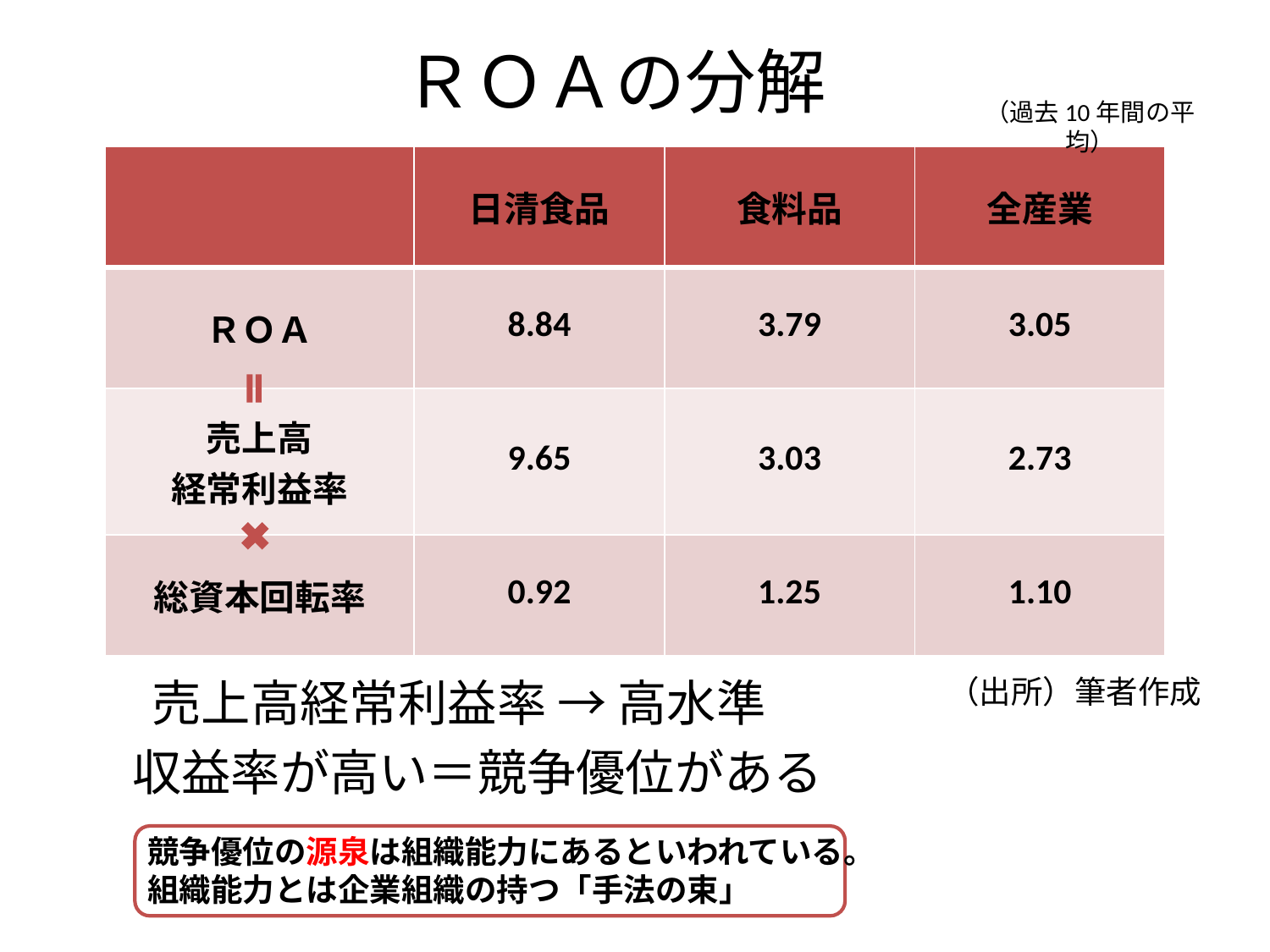

# ＲＯＡの分解
（過去10年間の平均）
|  | 日清食品 | 食料品 | 全産業 |
| --- | --- | --- | --- |
| ＲＯＡ | 8.84 | 3.79 | 3.05 |
| 売上高 経常利益率 | 9.65 | 3.03 | 2.73 |
| 総資本回転率 | 0.92 | 1.25 | 1.10 |

　  売上高経常利益率 → 高水準
   収益率が高い＝競争優位がある

（出所）筆者作成

競争優位の源泉は組織能力にあるといわれている。
組織能力とは企業組織の持つ「手法の束」